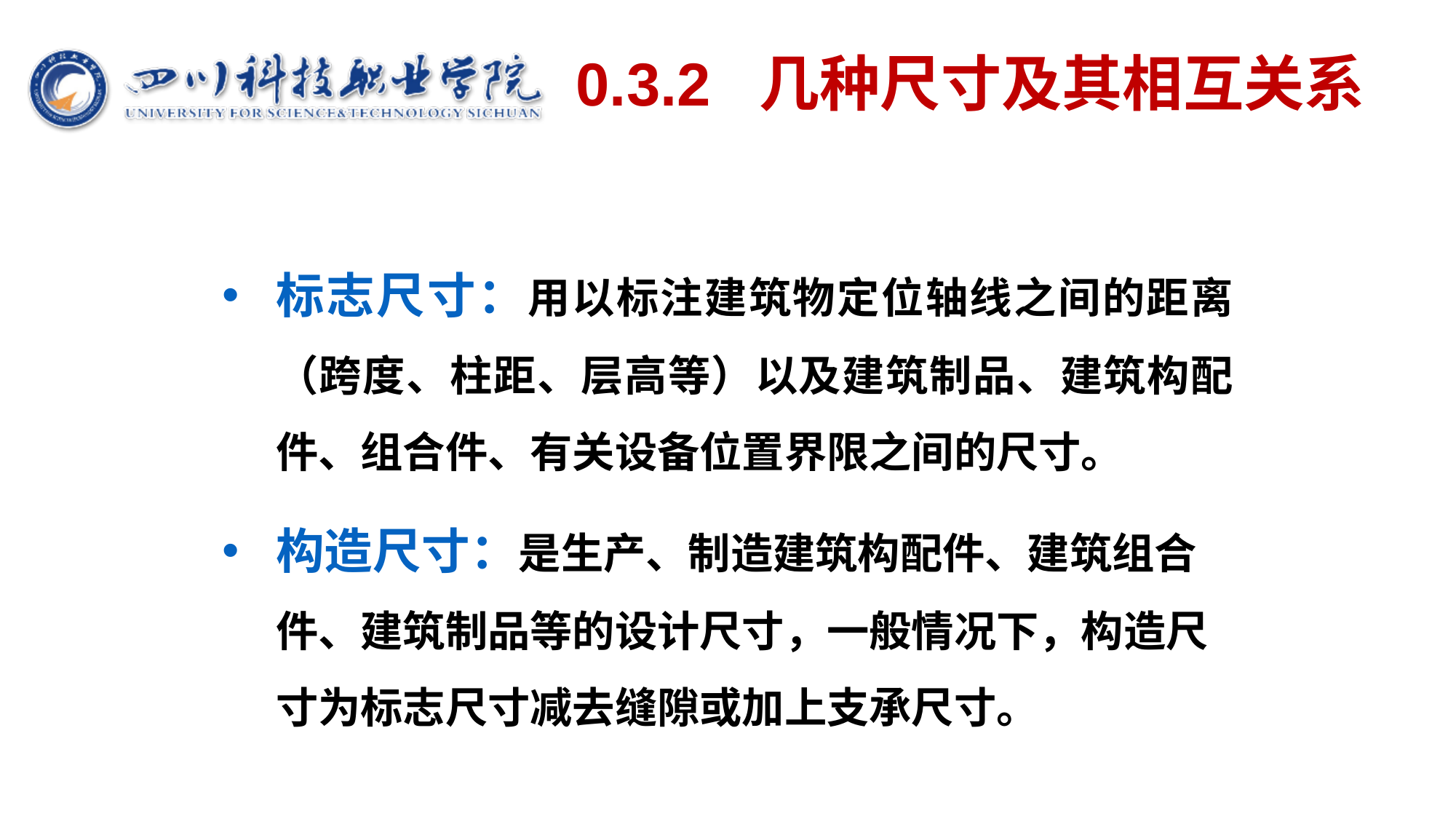

# 0.3.2  几种尺寸及其相互关系
标志尺寸：用以标注建筑物定位轴线之间的距离（跨度、柱距、层高等）以及建筑制品、建筑构配件、组合件、有关设备位置界限之间的尺寸。
构造尺寸：是生产、制造建筑构配件、建筑组合件、建筑制品等的设计尺寸，一般情况下，构造尺寸为标志尺寸减去缝隙或加上支承尺寸。